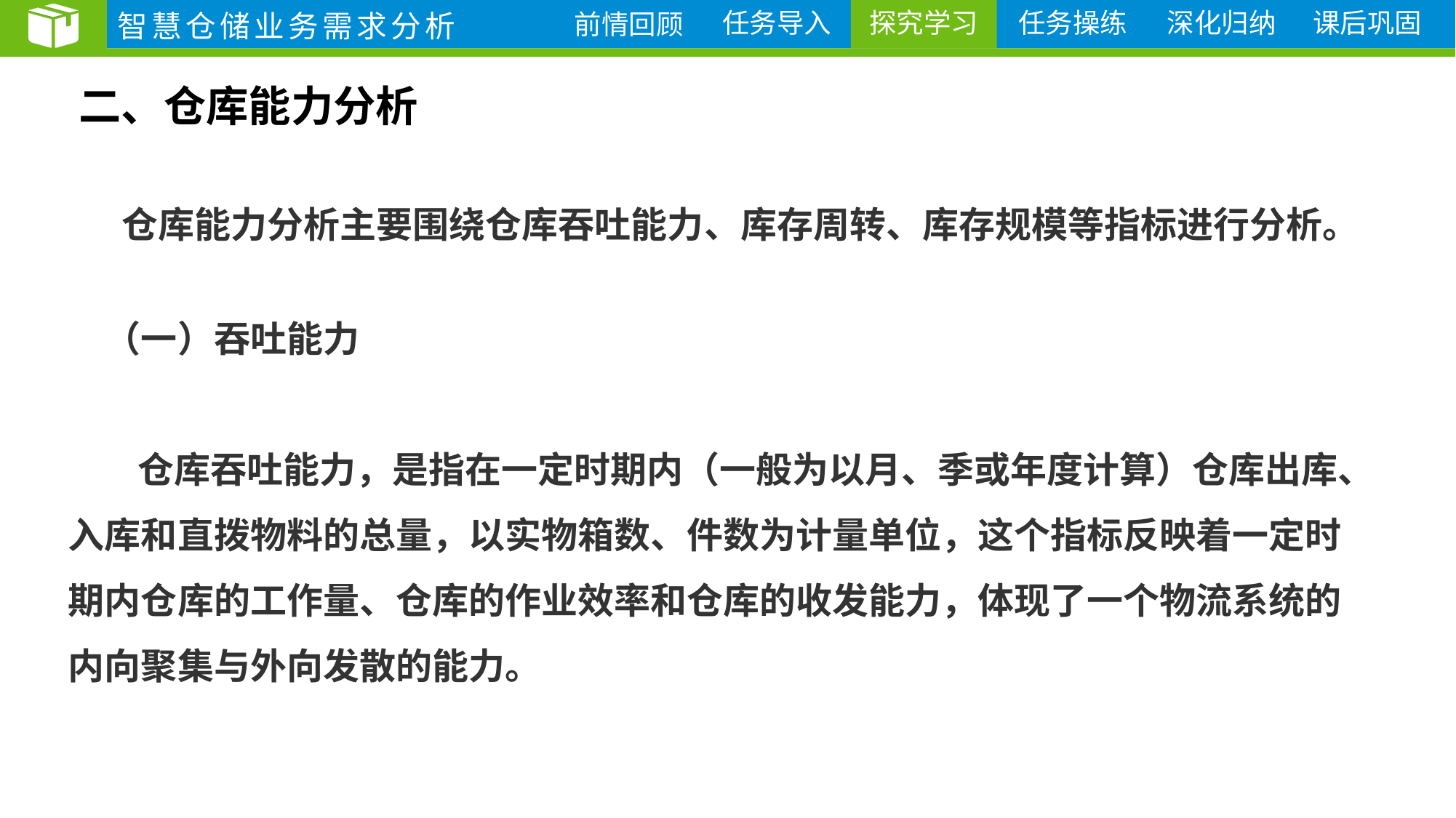

二、仓库能力分析
仓库能力分析主要围绕仓库吞吐能力、库存周转、库存规模等指标进行分析。
（一）吞吐能力

   仓库吞吐能力，是指在一定时期内（一般为以月、季或年度计算）仓库出库、入库和直拨物料的总量，以实物箱数、件数为计量单位，这个指标反映着一定时期内仓库的工作量、仓库的作业效率和仓库的收发能力，体现了一个物流系统的内向聚集与外向发散的能力。